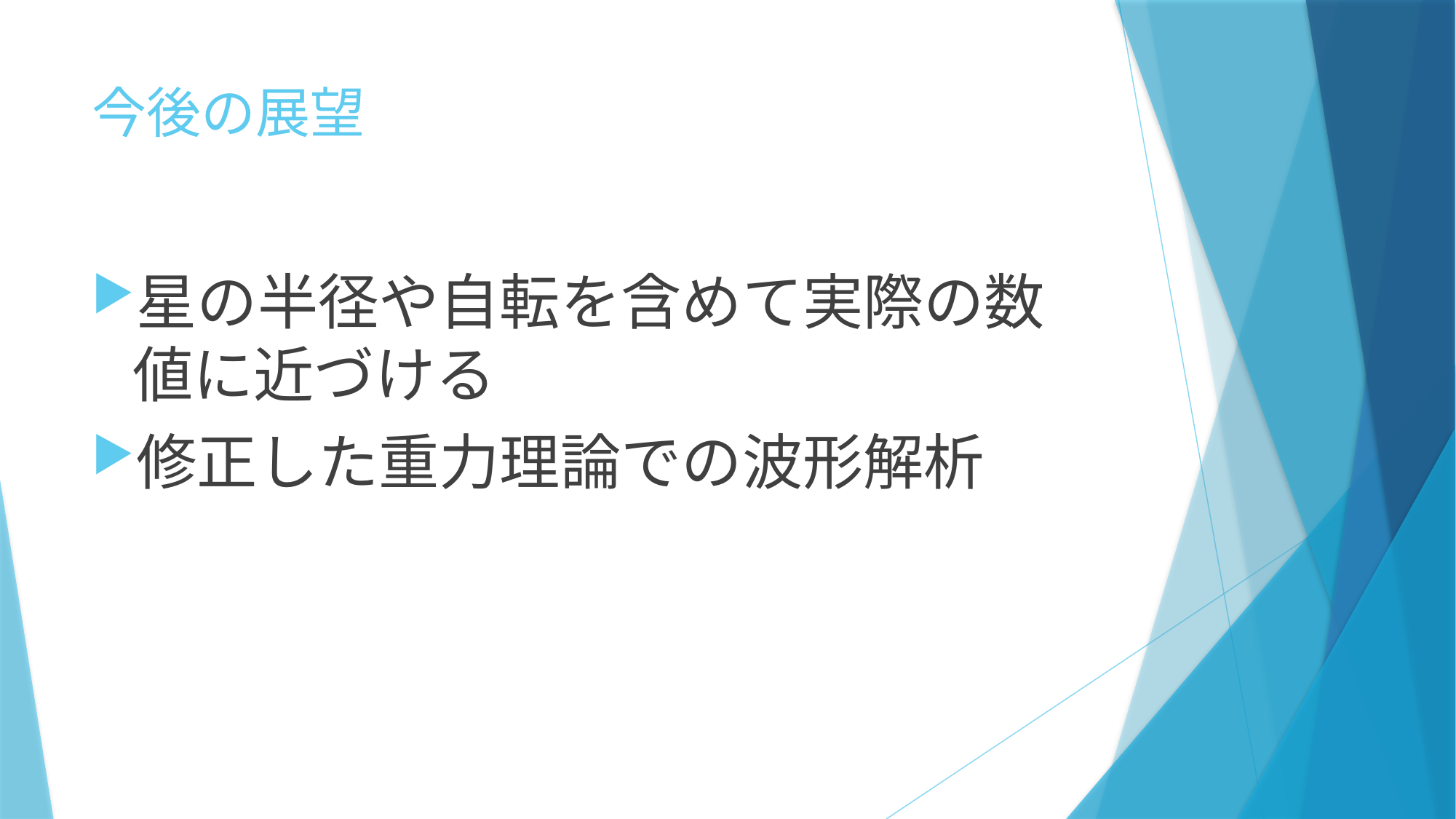

# 今後の展望
星の半径や自転を含めて実際の数値に近づける
修正した重力理論での波形解析